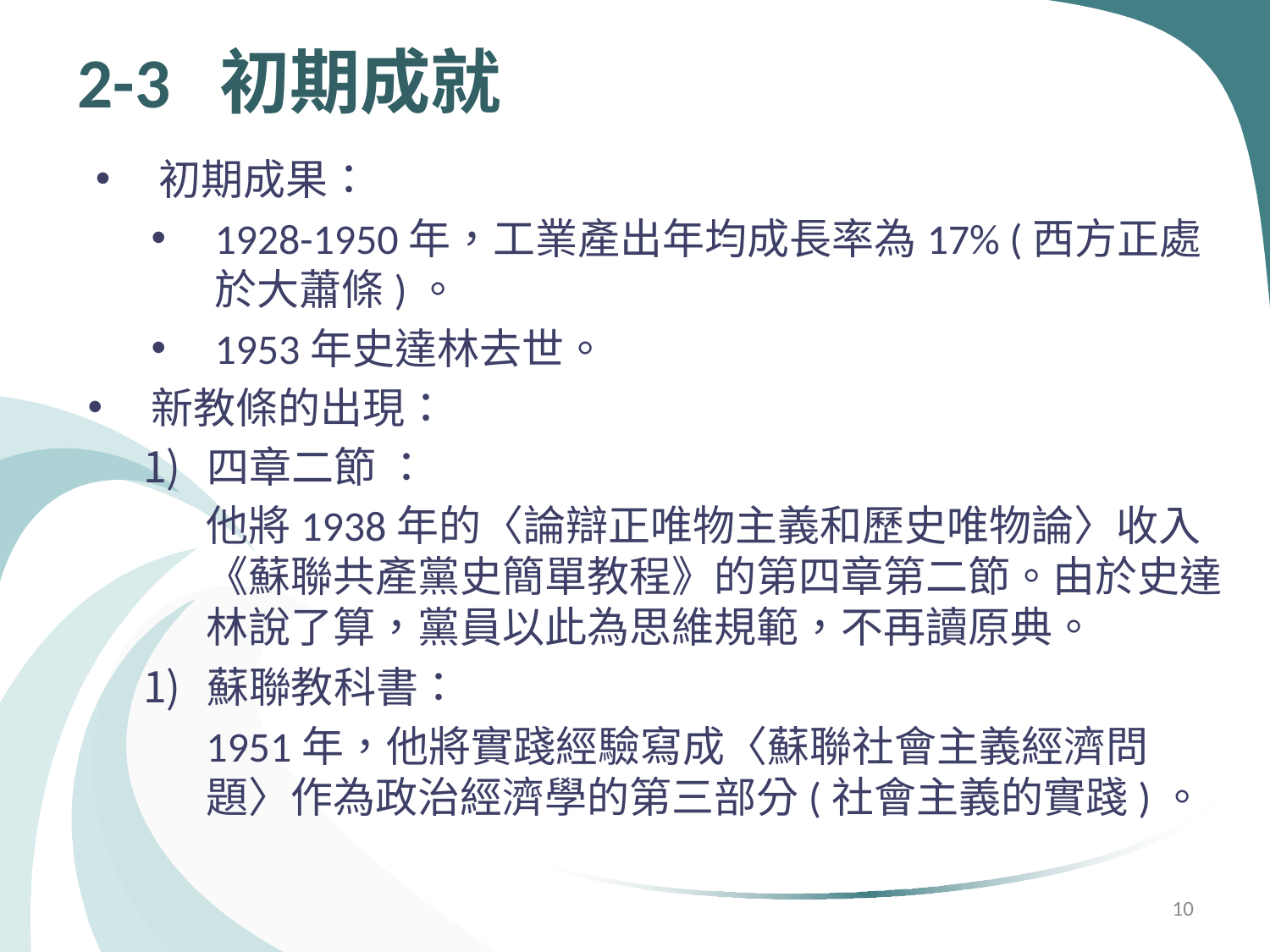

# 2-3  初期成就
初期成果：
1928-1950年，工業產出年均成長率為17% (西方正處於大蕭條)。
1953年史達林去世。
新教條的出現：
四章二節 ：
他將1938年的〈論辯正唯物主義和歷史唯物論〉收入《蘇聯共產黨史簡單教程》的第四章第二節。由於史達林說了算，黨員以此為思維規範，不再讀原典。
蘇聯教科書：
1951年，他將實踐經驗寫成〈蘇聯社會主義經濟問題〉作為政治經濟學的第三部分(社會主義的實踐)。

10